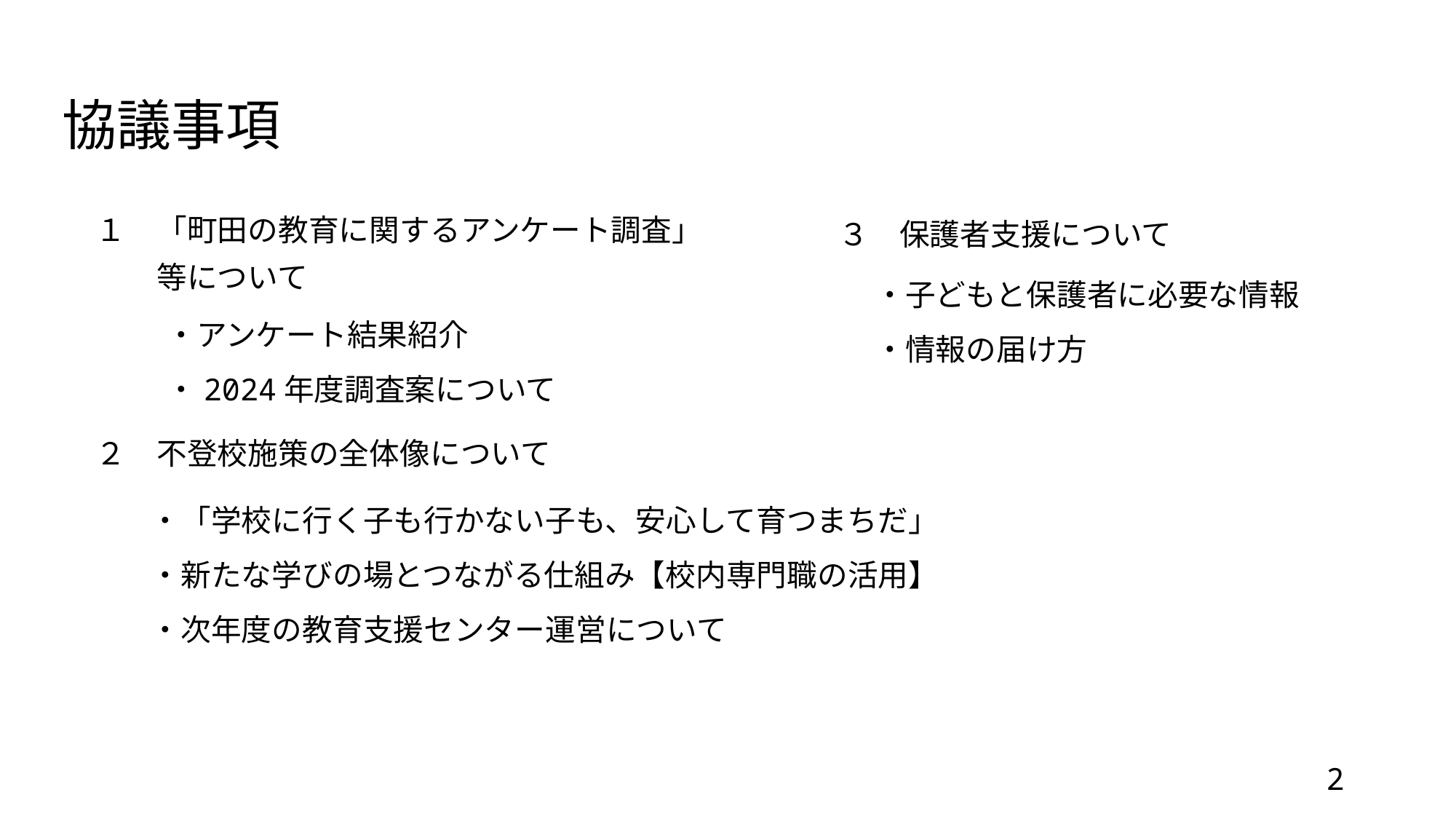

# 協議事項
１　「町田の教育に関するアンケート調査」
　　等について
３　保護者支援について
・子どもと保護者に必要な情報
・情報の届け方
・アンケート結果紹介
・2024年度調査案について
２　不登校施策の全体像について
・「学校に行く子も行かない子も、安心して育つまちだ」
・新たな学びの場とつながる仕組み【校内専門職の活用】
・次年度の教育支援センター運営について
2